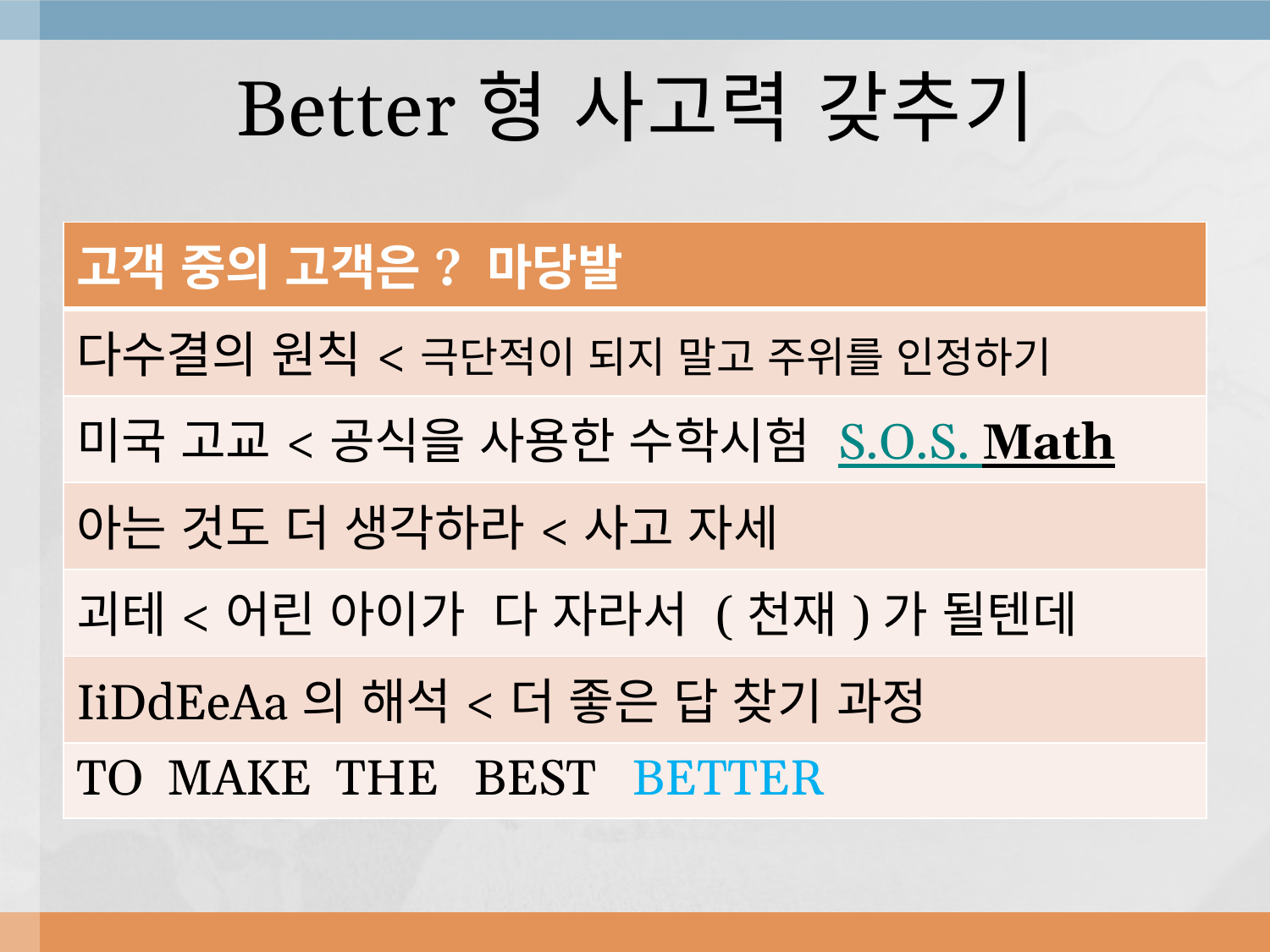

# Better형 사고력 갖추기
| 고객 중의 고객은? 마당발 |
| --- |
| 다수결의 원칙<극단적이 되지 말고 주위를 인정하기 |
| 미국 고교<공식을 사용한 수학시험 S.O.S. Math |
| 아는 것도 더 생각하라<사고 자세 |
| 괴테<어린 아이가 다 자라서 (천재)가 될텐데 |
| IiDdEeAa의 해석<더 좋은 답 찾기 과정 |
| TO MAKE THE BEST BETTER |